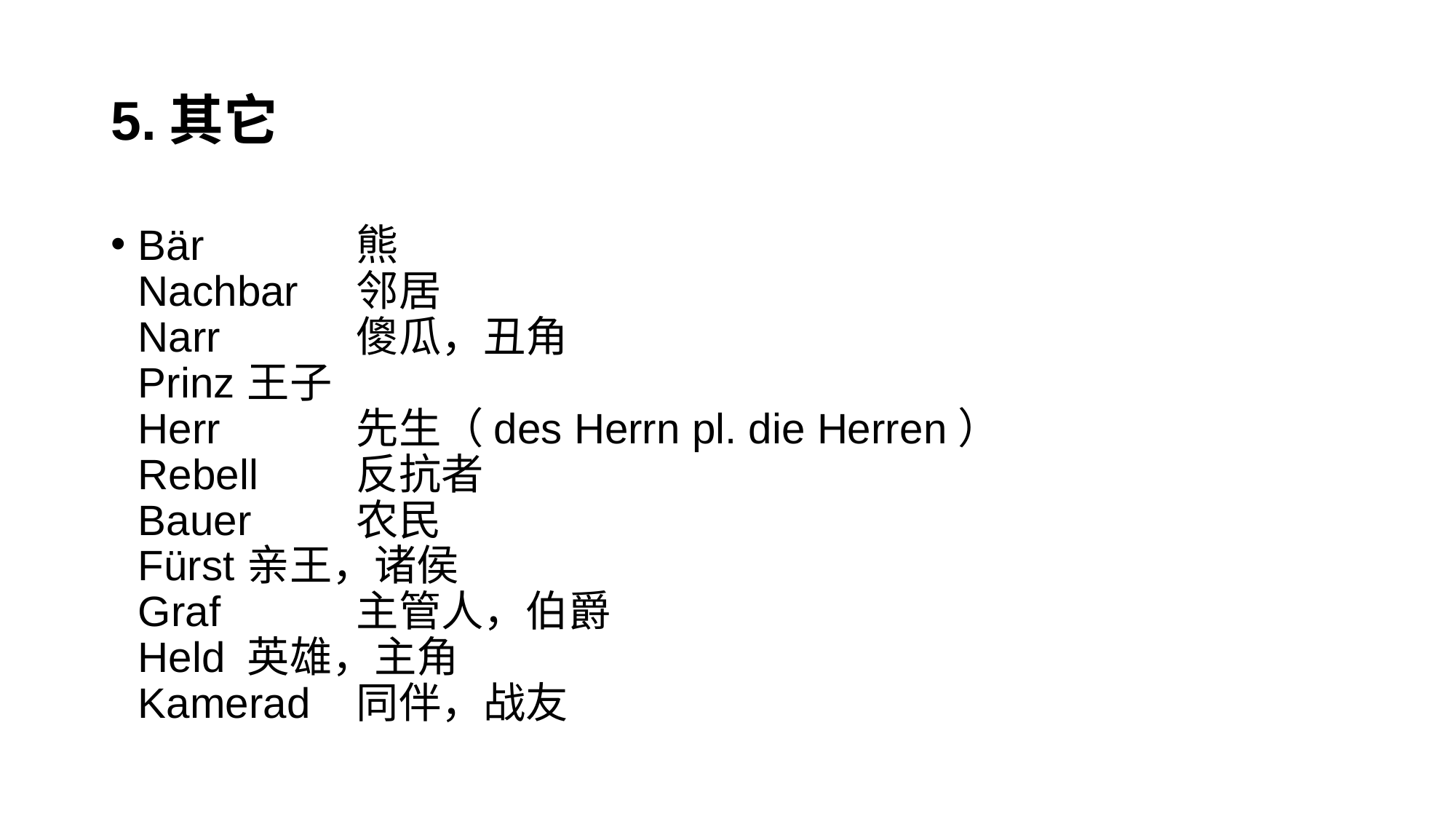

# 5.其它
Bär		熊
Nachbar	邻居
Narr		傻瓜，丑角
Prinz	王子
Herr		先生（des Herrn pl. die Herren）
Rebell	反抗者
Bauer	农民
Fürst	亲王，诸侯
Graf		主管人，伯爵
Held	英雄，主角
Kamerad	同伴，战友